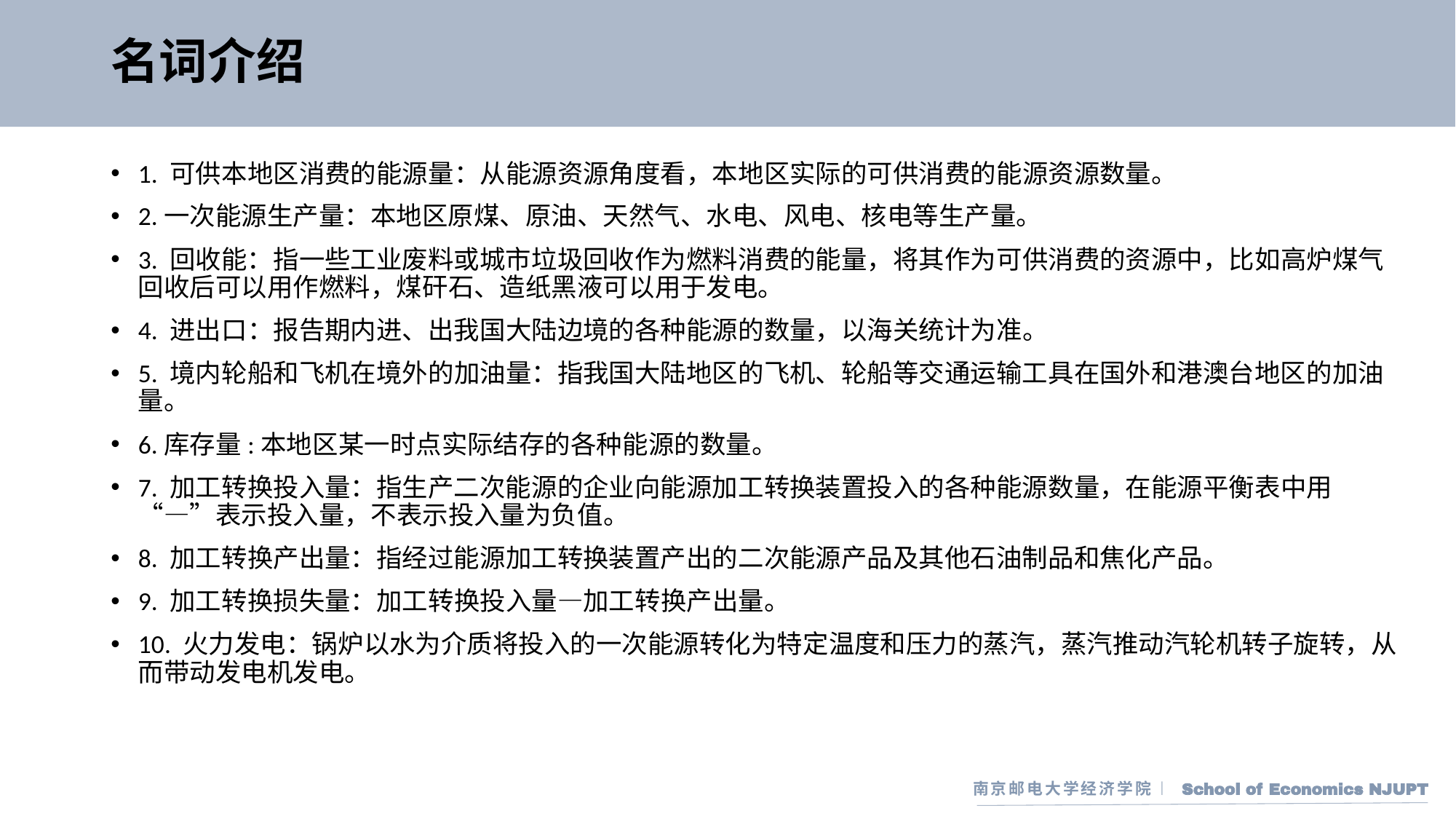

# 名词介绍
1. 可供本地区消费的能源量：从能源资源角度看，本地区实际的可供消费的能源资源数量。
2.一次能源生产量：本地区原煤、原油、天然气、水电、风电、核电等生产量。
3. 回收能：指一些工业废料或城市垃圾回收作为燃料消费的能量，将其作为可供消费的资源中，比如高炉煤气回收后可以用作燃料，煤矸石、造纸黑液可以用于发电。
4. 进出口：报告期内进、出我国大陆边境的各种能源的数量，以海关统计为准。
5. 境内轮船和飞机在境外的加油量：指我国大陆地区的飞机、轮船等交通运输工具在国外和港澳台地区的加油量。
6.库存量:本地区某一时点实际结存的各种能源的数量。
7. 加工转换投入量：指生产二次能源的企业向能源加工转换装置投入的各种能源数量，在能源平衡表中用“—”表示投入量，不表示投入量为负值。
8. 加工转换产出量：指经过能源加工转换装置产出的二次能源产品及其他石油制品和焦化产品。
9. 加工转换损失量：加工转换投入量—加工转换产出量。
10. 火力发电：锅炉以水为介质将投入的一次能源转化为特定温度和压力的蒸汽，蒸汽推动汽轮机转子旋转，从而带动发电机发电。